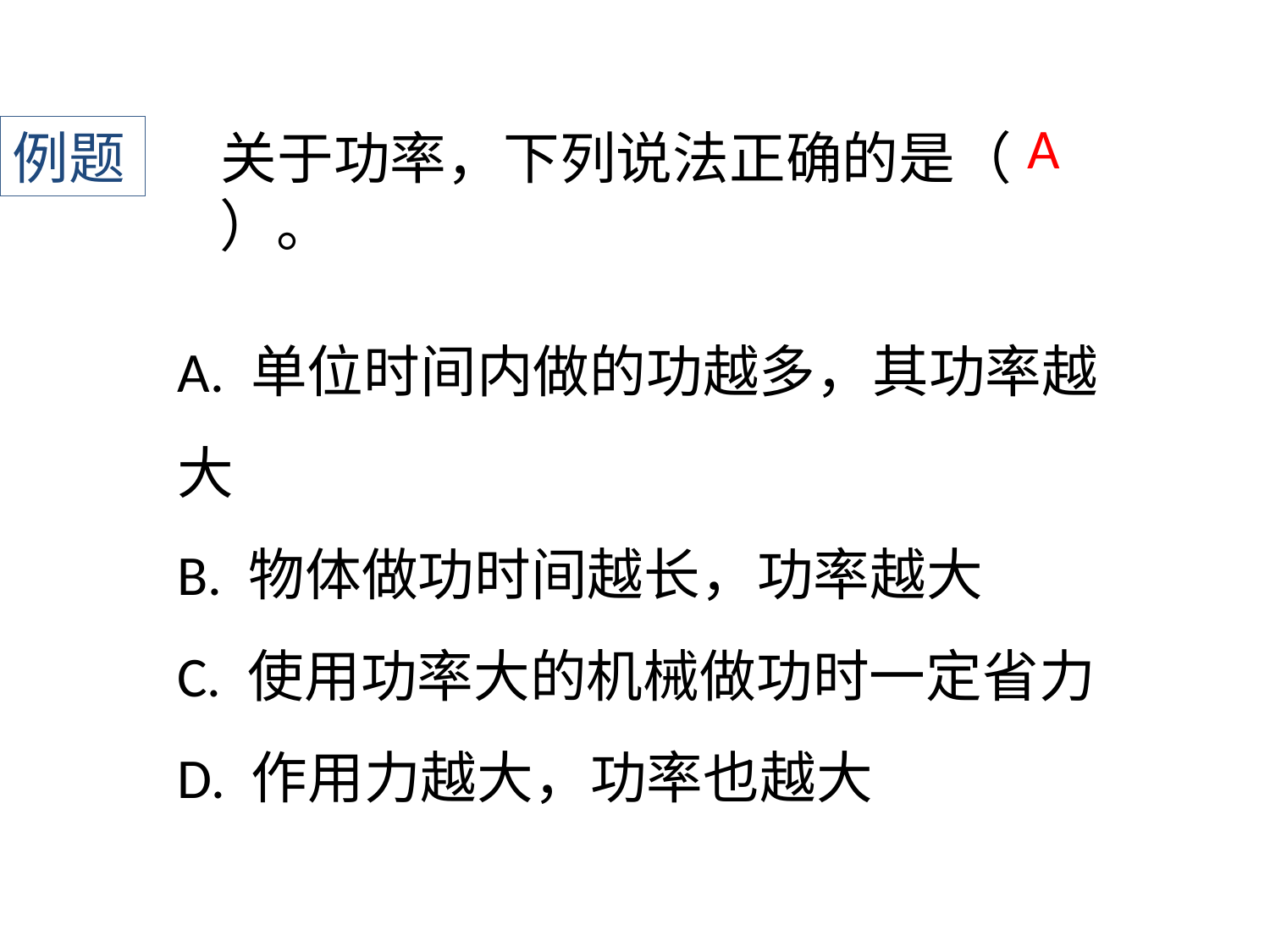

A
例题
﻿关于功率，下列说法正确的是（      ）。
A. 单位时间内做的功越多，其功率越大
B. 物体做功时间越长，功率越大
C. 使用功率大的机械做功时一定省力
D. 作用力越大，功率也越大